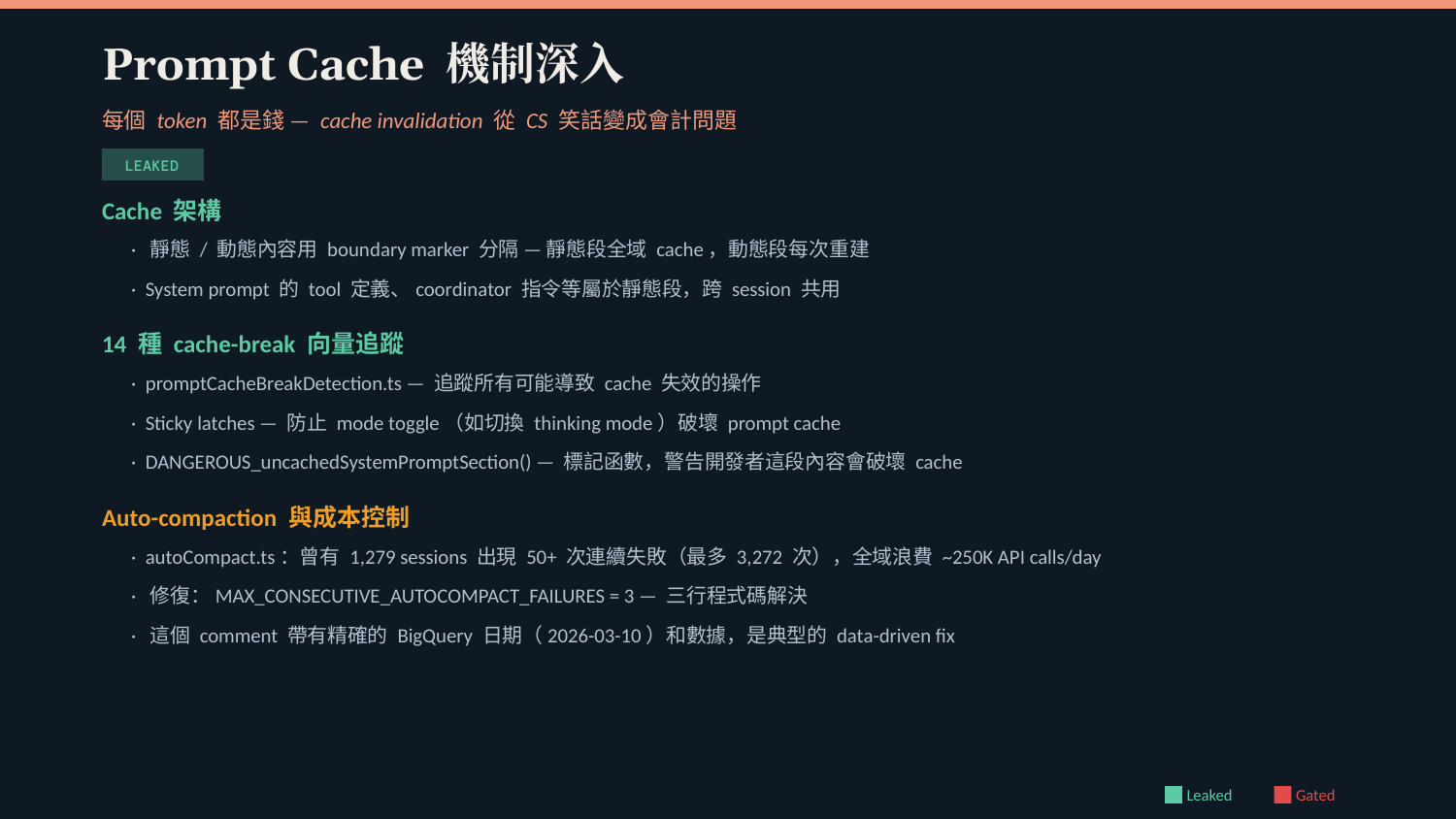

Prompt Cache 機制深入
每個 token 都是錢 — cache invalidation 從 CS 笑話變成會計問題

LEAKED
Cache 架構
·  靜態 / 動態內容用 boundary marker 分隔 — 靜態段全域 cache，動態段每次重建
·  System prompt 的 tool 定義、coordinator 指令等屬於靜態段，跨 session 共用
14 種 cache-break 向量追蹤
·  promptCacheBreakDetection.ts — 追蹤所有可能導致 cache 失效的操作
·  Sticky latches — 防止 mode toggle（如切換 thinking mode）破壞 prompt cache
·  DANGEROUS_uncachedSystemPromptSection() — 標記函數，警告開發者這段內容會破壞 cache
Auto-compaction 與成本控制
·  autoCompact.ts：曾有 1,279 sessions 出現 50+ 次連續失敗（最多 3,272 次），全域浪費 ~250K API calls/day
·  修復：MAX_CONSECUTIVE_AUTOCOMPACT_FAILURES = 3 — 三行程式碼解決
·  這個 comment 帶有精確的 BigQuery 日期（2026-03-10）和數據，是典型的 data-driven fix
Leaked
Gated